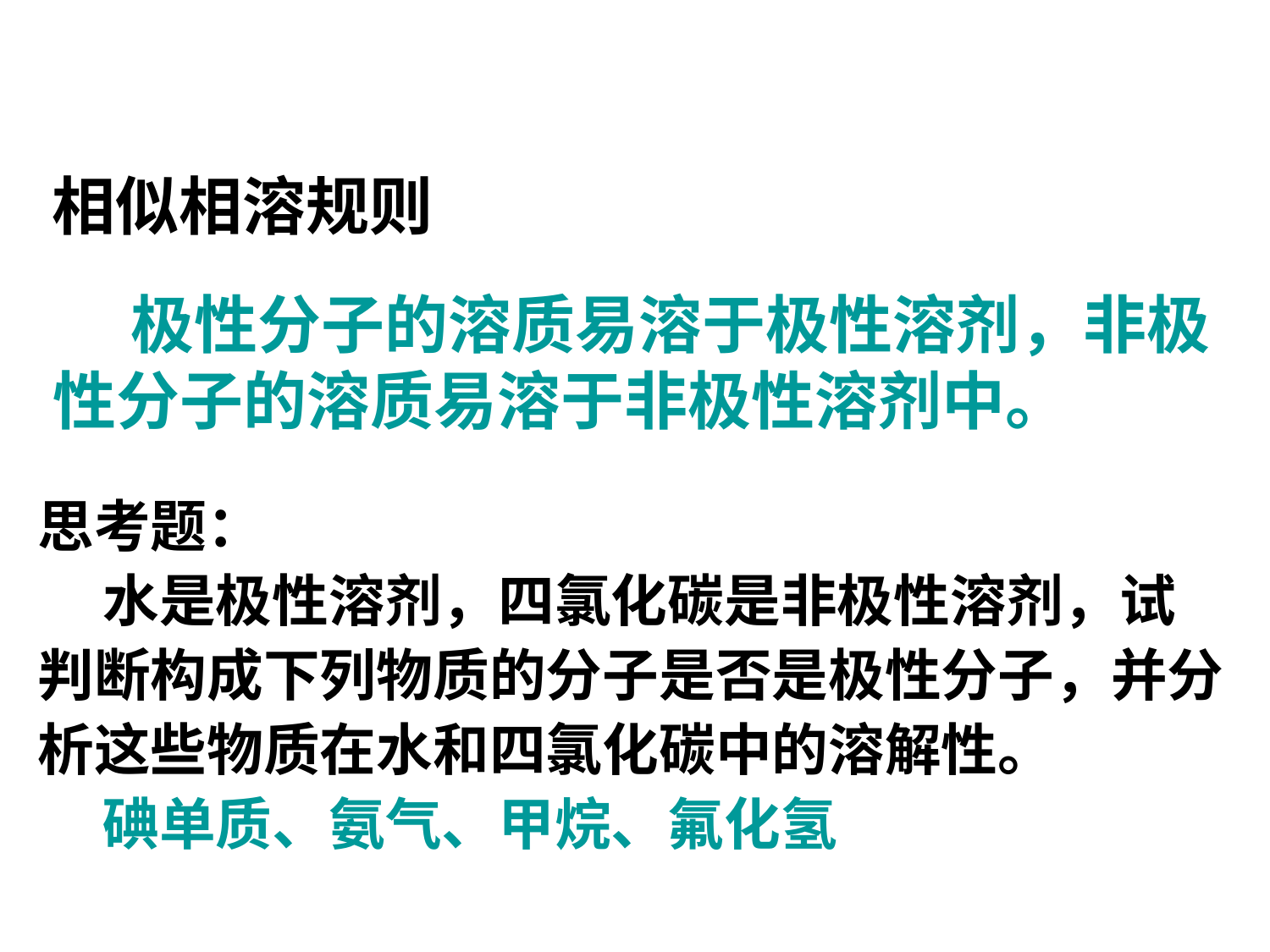

相似相溶规则
     极性分子的溶质易溶于极性溶剂，非极性分子的溶质易溶于非极性溶剂中。
思考题：
    水是极性溶剂，四氯化碳是非极性溶剂，试判断构成下列物质的分子是否是极性分子，并分析这些物质在水和四氯化碳中的溶解性。
    碘单质、氨气、甲烷、氟化氢